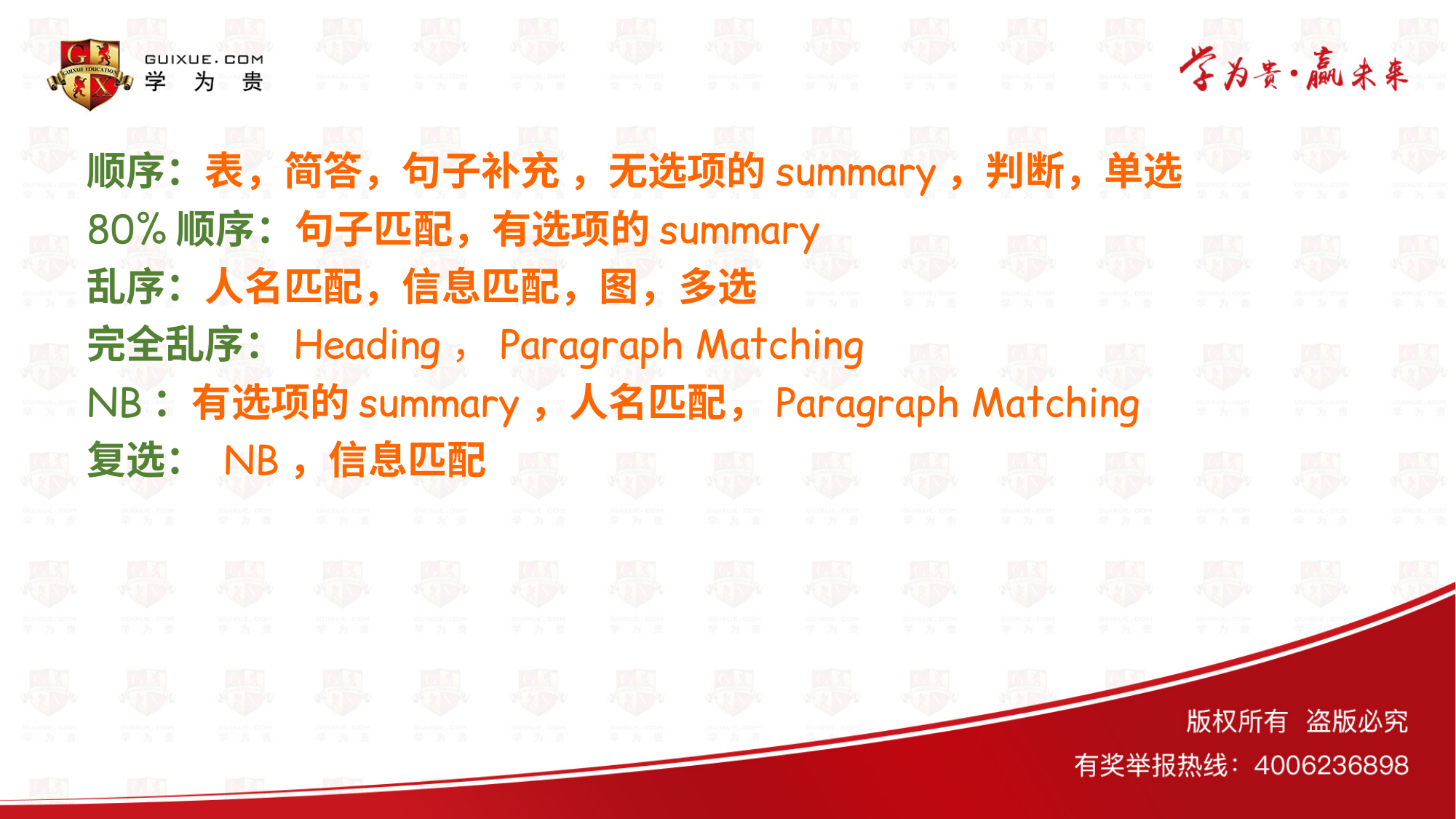

# 顺序：表，简答，句子补充 ，无选项的summary，判断，单选
80%顺序：句子匹配，有选项的summary
乱序：人名匹配，信息匹配，图，多选
完全乱序：Heading，Paragraph Matching
NB：有选项的summary，人名匹配，Paragraph Matching
复选： NB，信息匹配